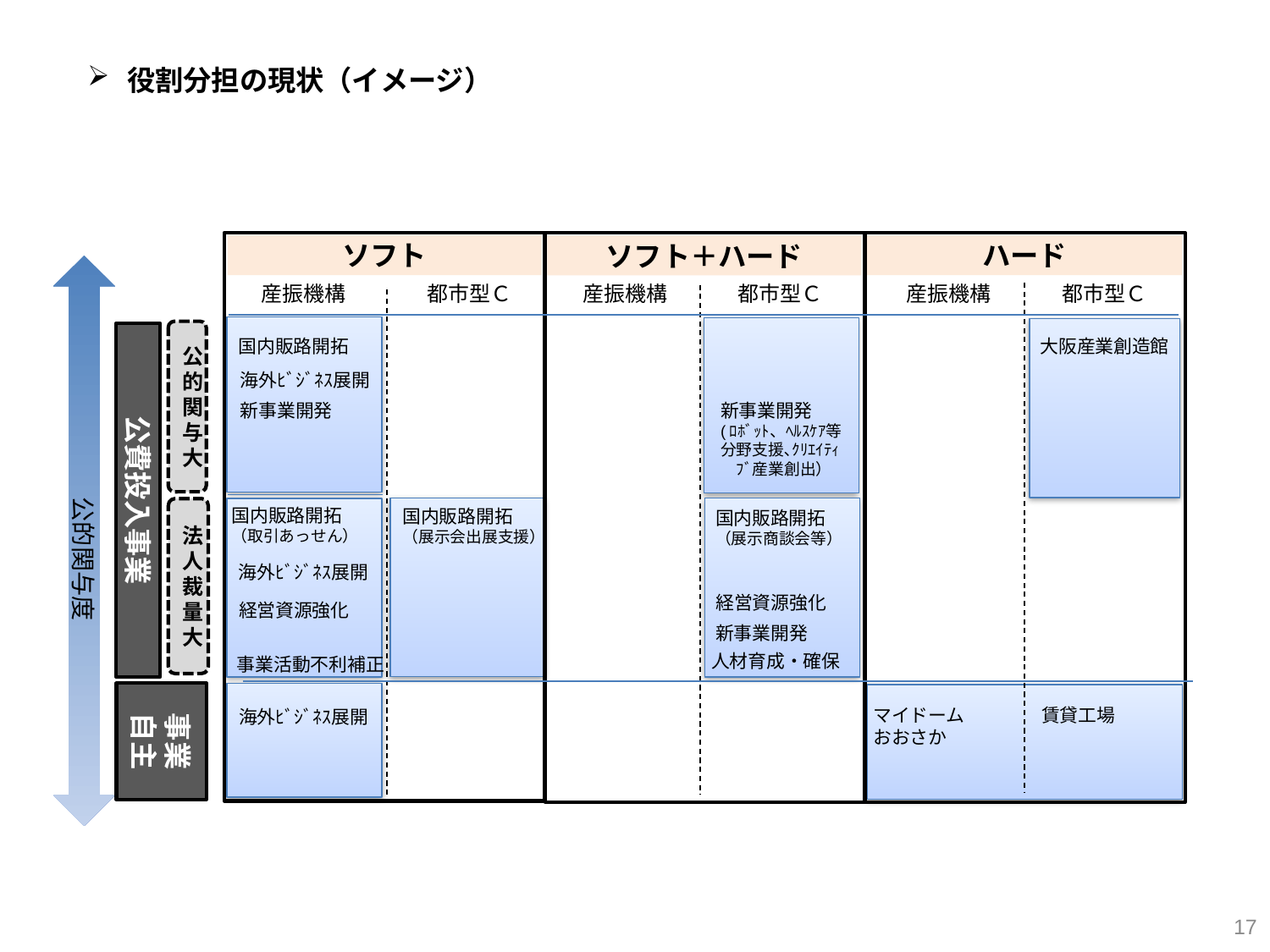

役割分担の現状（イメージ）

ソフト
ハード
ソフト＋ハード

産振機構
都市型Ｃ
産振機構
都市型Ｃ
産振機構
都市型Ｃ

公的関与大
公費投入事業
国内販路開拓
大阪産業創造館
海外ﾋﾞｼﾞﾈｽ展開
新事業開発
新事業開発
(ﾛﾎﾞｯﾄ、ﾍﾙｽｹｱ等
分野支援､ｸﾘｴｲﾃｨ　ﾌﾞ産業創出）
公的関与度
国内販路開拓
（取引あっせん）

国内販路開拓
（展示会出展支援）
法人裁量大
国内販路開拓
（展示商談会等）
海外ﾋﾞｼﾞﾈｽ展開
経営資源強化
経営資源強化
新事業開発
人材育成・確保
事業活動不利補正
事業
自主

マイドーム
おおさか
賃貸工場
海外ﾋﾞｼﾞﾈｽ展開
17